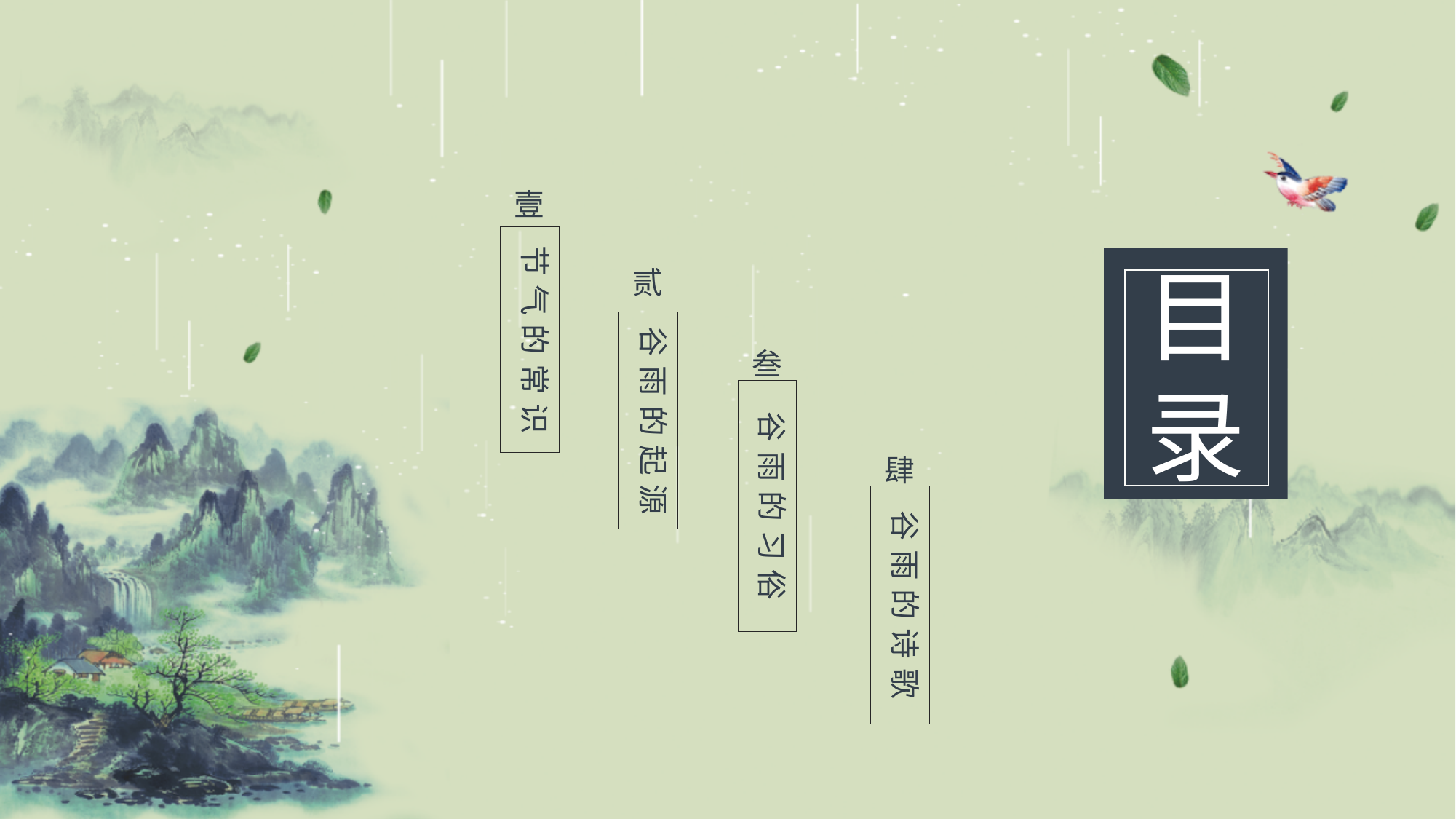

壹
节气的常识
目
录

贰
谷雨的起源
叁
谷雨的习俗
肆
谷雨的诗歌